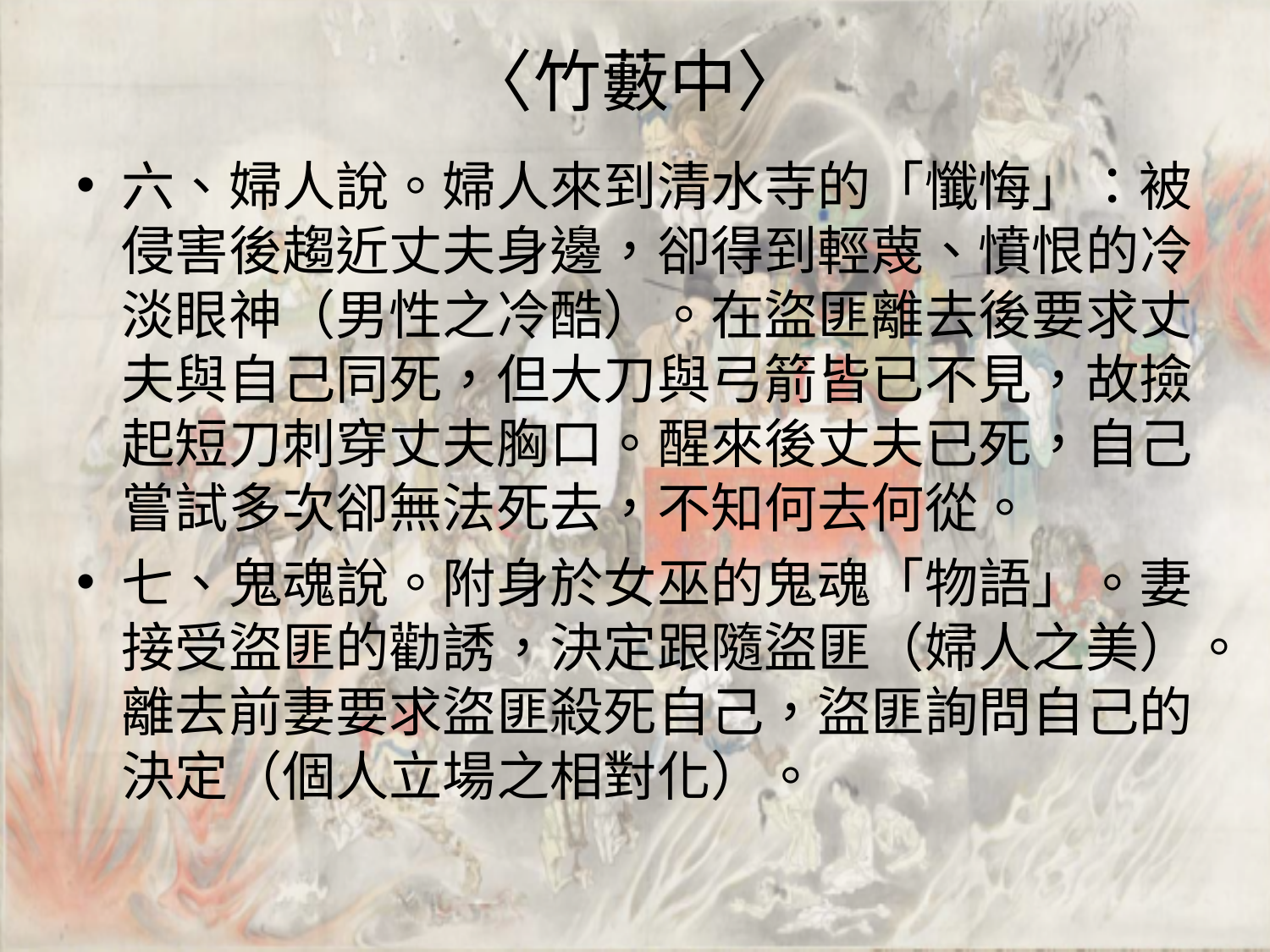

# 〈竹藪中〉
六、婦人說。婦人來到清水寺的「懺悔」：被侵害後趨近丈夫身邊，卻得到輕蔑、憤恨的冷淡眼神（男性之冷酷）。在盜匪離去後要求丈夫與自己同死，但大刀與弓箭皆已不見，故撿起短刀刺穿丈夫胸口。醒來後丈夫已死，自己嘗試多次卻無法死去，不知何去何從。
七、鬼魂說。附身於女巫的鬼魂「物語」。妻接受盜匪的勸誘，決定跟隨盜匪（婦人之美）。離去前妻要求盜匪殺死自己，盜匪詢問自己的決定（個人立場之相對化）。